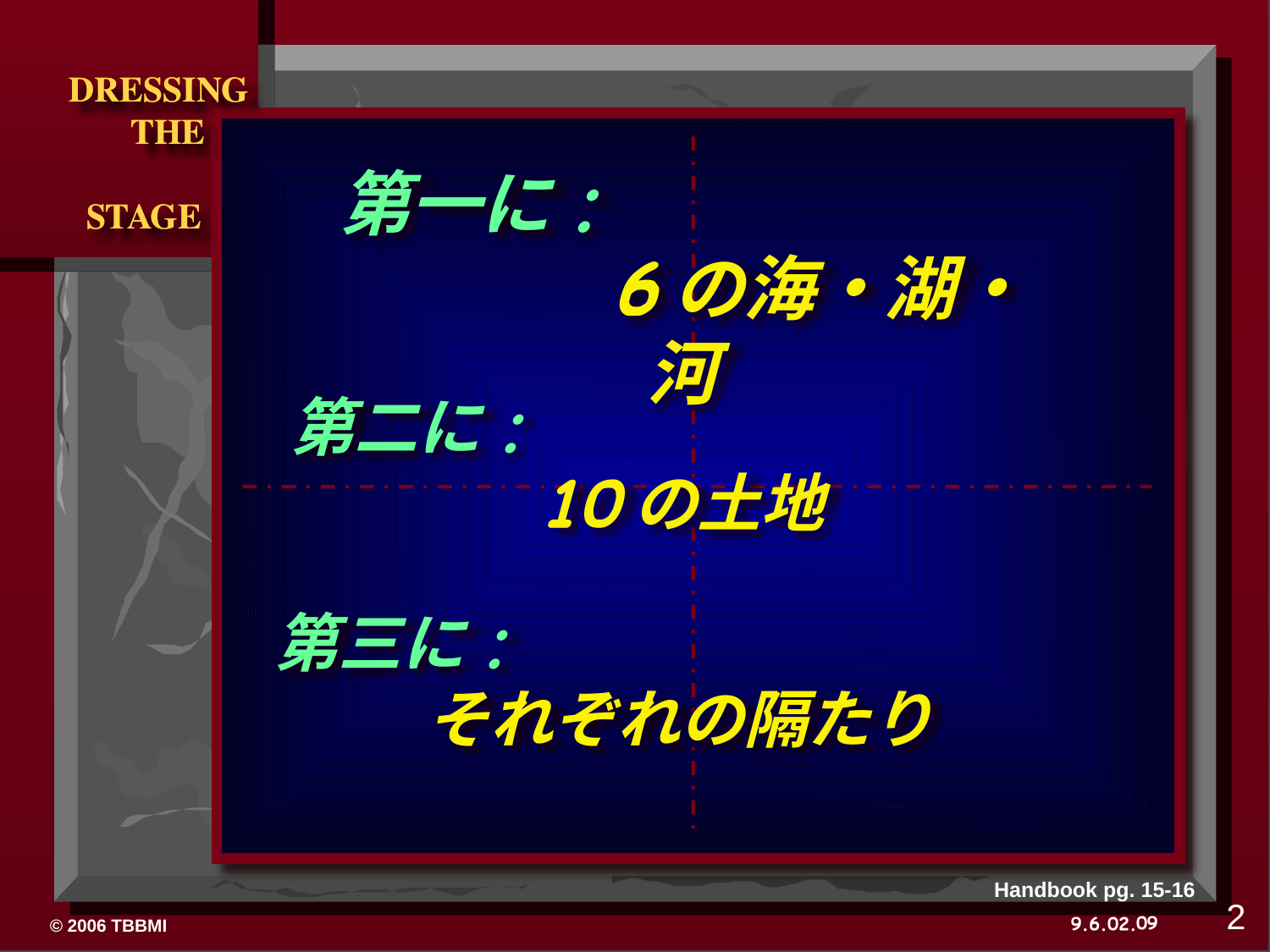

DRESSING
        THE
   STAGE

第一に:                        6の海・湖・河

第二に:                     10の土地

第三に:                      それぞれの隔たり

Handbook pg. 15-16
2
09